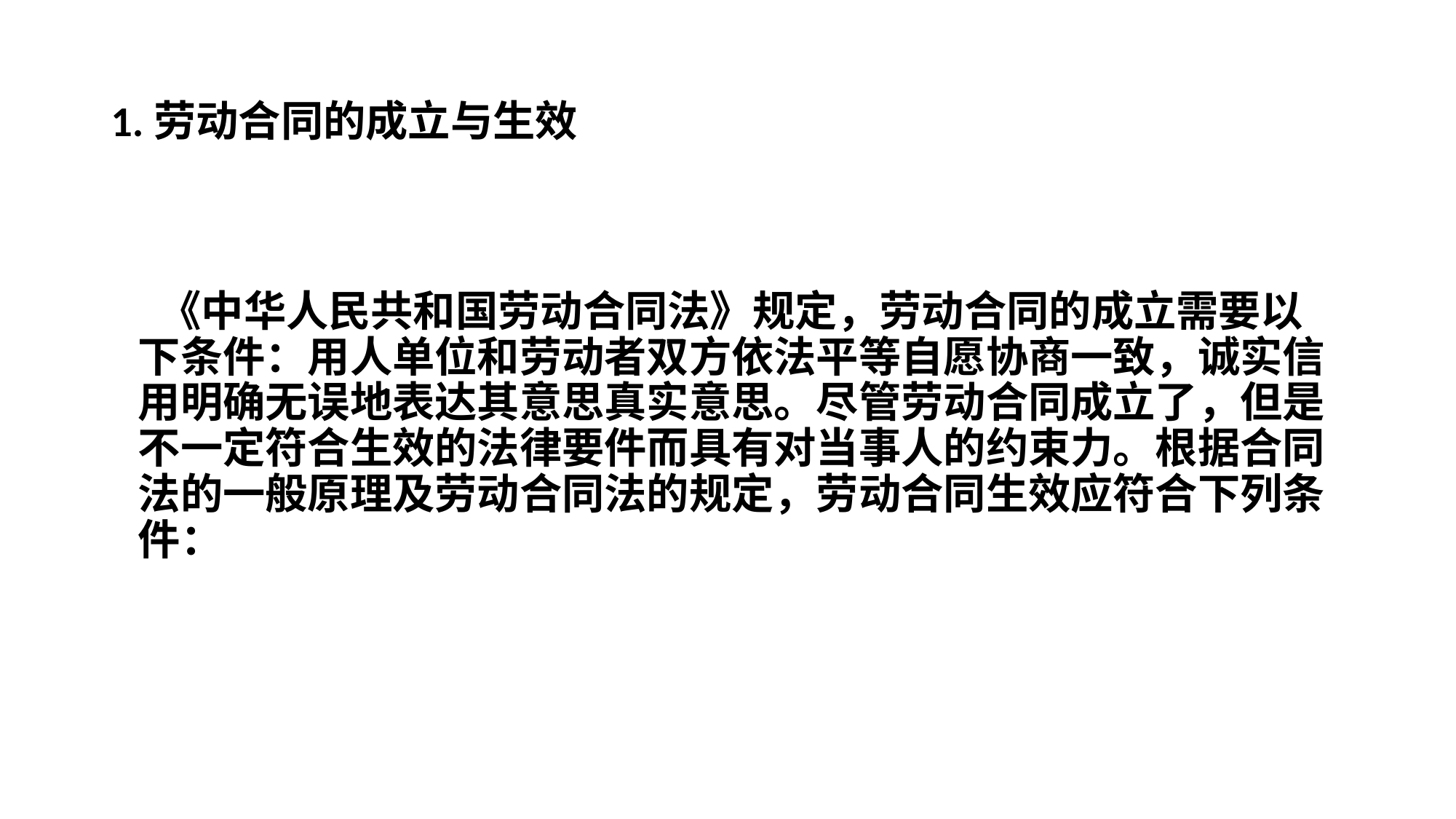

# 1.劳动合同的成立与生效

    《中华人民共和国劳动合同法》规定，劳动合同的成立需要以下条件：用人单位和劳动者双方依法平等自愿协商一致，诚实信用明确无误地表达其意思真实意思。尽管劳动合同成立了，但是不一定符合生效的法律要件而具有对当事人的约束力。根据合同法的一般原理及劳动合同法的规定，劳动合同生效应符合下列条件：